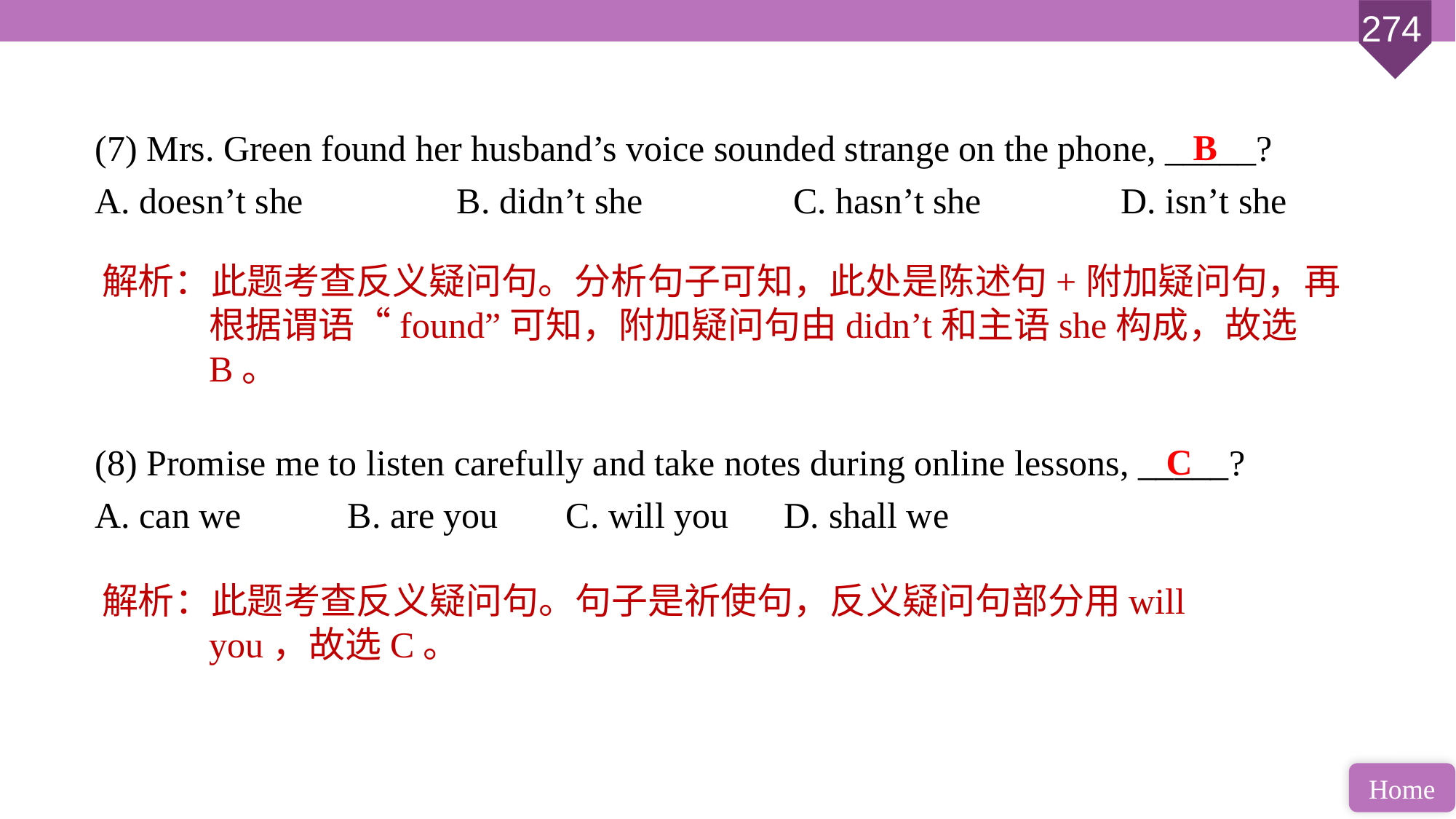

(7) Mrs. Green found her husband’s voice sounded strange on the phone, _____?
A. doesn’t she 		B. didn’t she		 C. hasn’t she		 D. isn’t she

(8) Promise me to listen carefully and take notes during online lessons, _____?
A. can we 	B. are you 	C. will you 	D. shall we
B
解析：此题考查反义疑问句。分析句子可知，此处是陈述句+附加疑问句，再根据谓语“found”可知，附加疑问句由didn’t和主语she构成，故选B。
C
解析：此题考查反义疑问句。句子是祈使句，反义疑问句部分用will you，故选C。